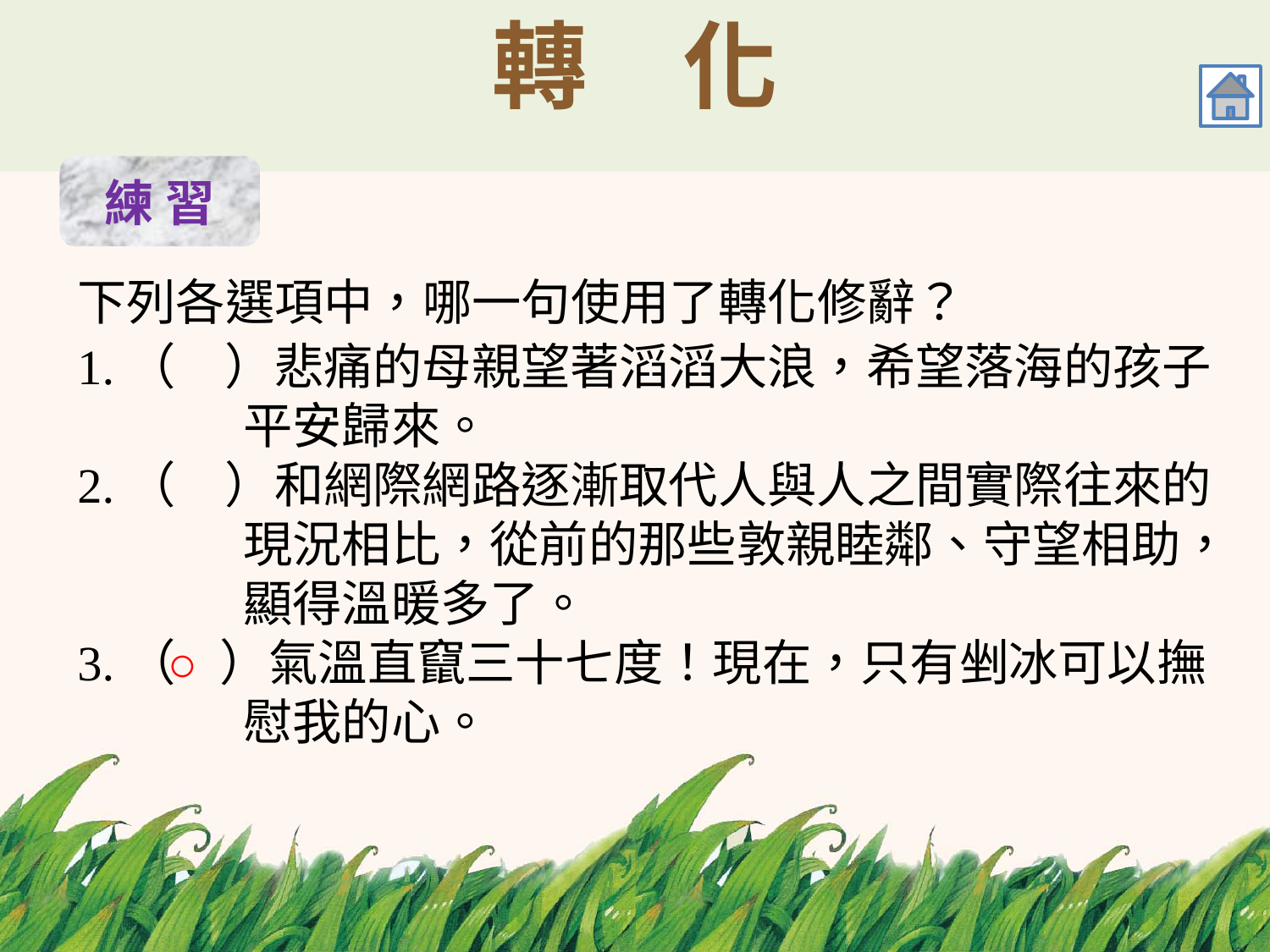

# 轉　化

練 習
下列各選項中，哪一句使用了轉化修辭？
1.（　）悲痛的母親望著滔滔大浪，希望落海的孩子
              平安歸來。
2.（　）和網際網路逐漸取代人與人之間實際往來的
              現況相比，從前的那些敦親睦鄰、守望相助，
              顯得溫暖多了。
3.（    ）氣溫直竄三十七度！現在，只有剉冰可以撫
              慰我的心。
○